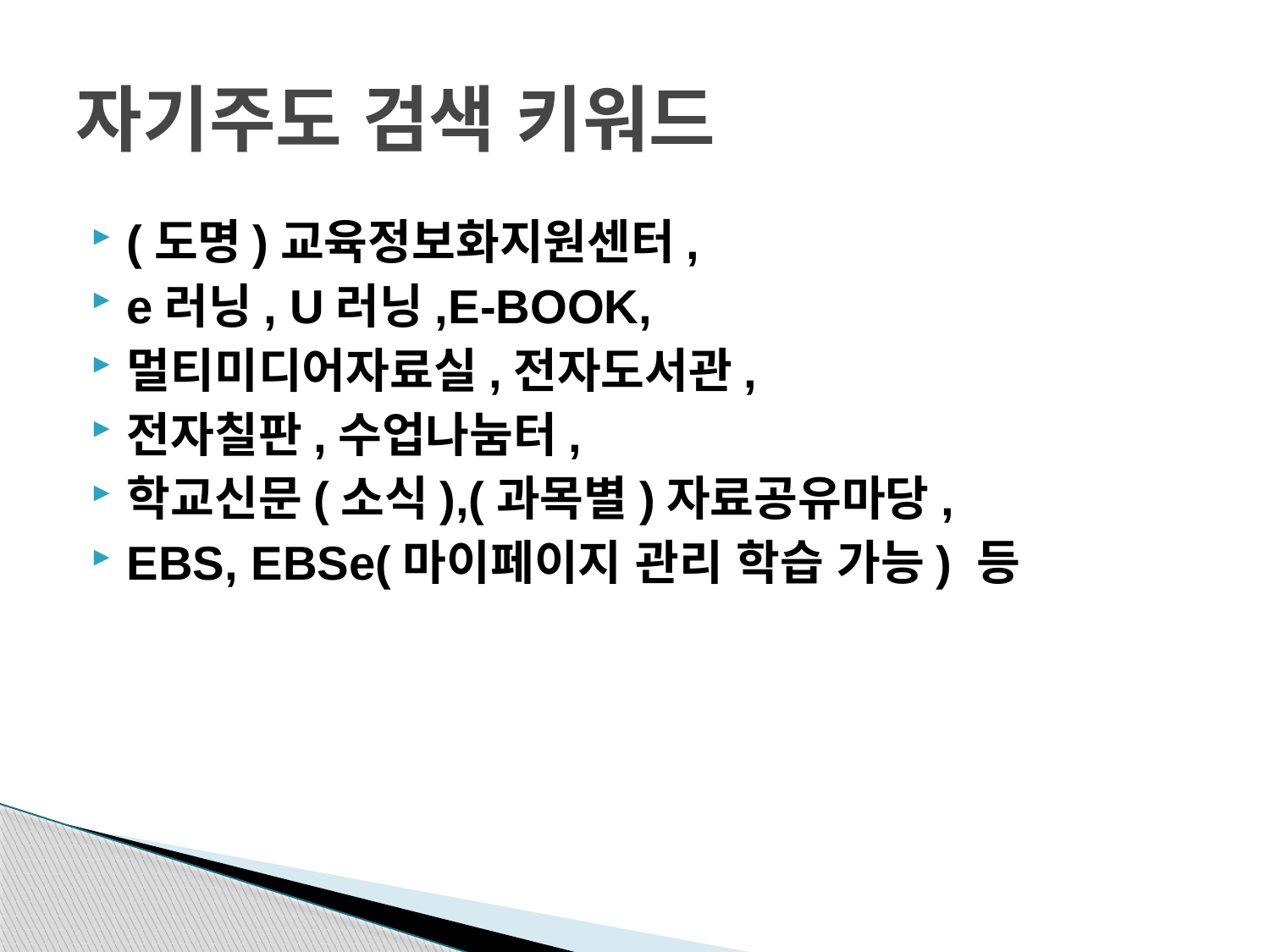

# 자기주도 검색 키워드
(도명)교육정보화지원센터,
e러닝, U러닝,E-BOOK,
멀티미디어자료실,전자도서관,
전자칠판,수업나눔터,
학교신문(소식),(과목별)자료공유마당,
EBS, EBSe(마이페이지 관리 학습 가능) 등